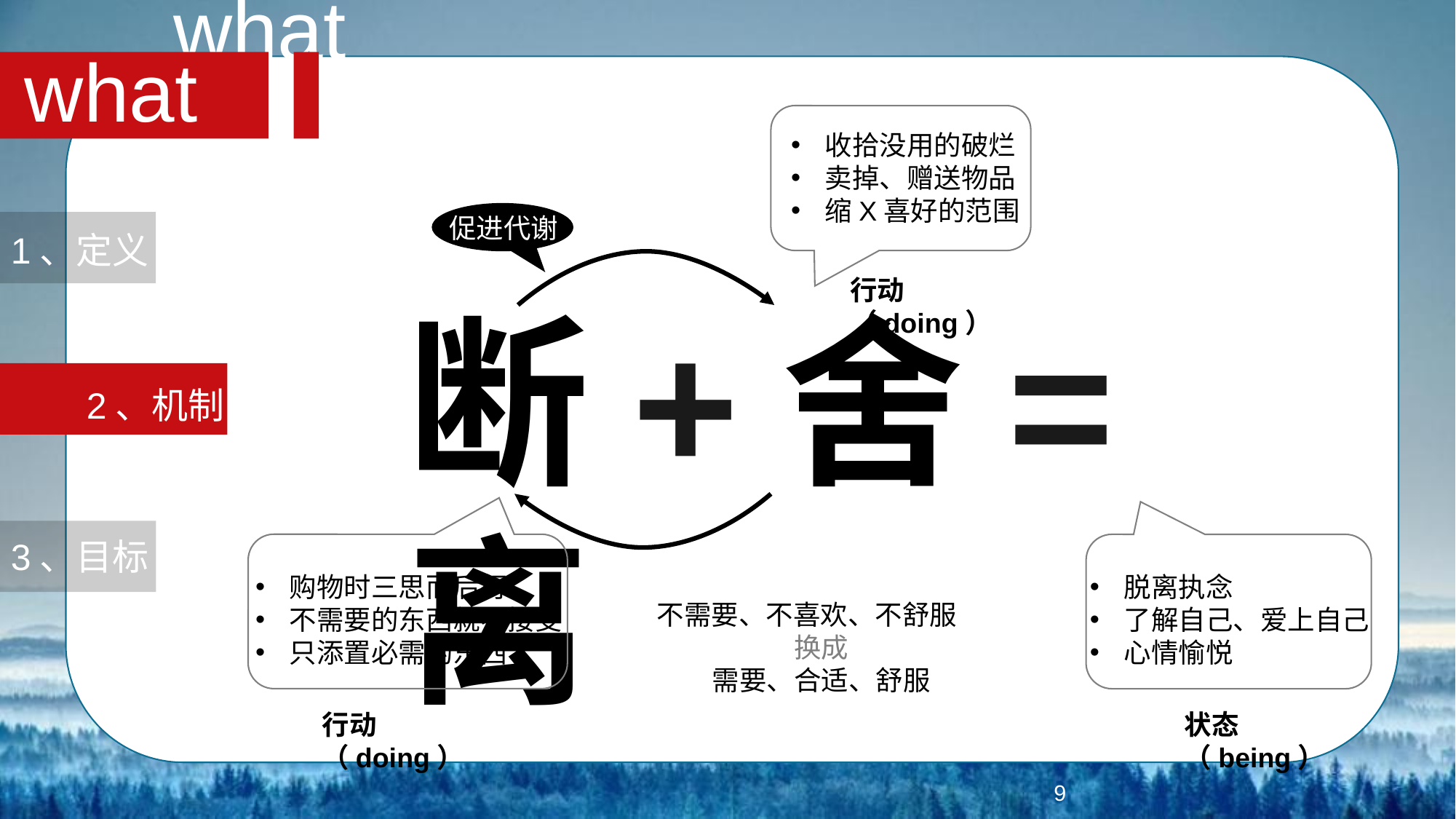

what
what

收拾没用的破烂
卖掉、赠送物品
缩X喜好的范围

促进代谢

1、定义

行动（doing）
断+舍=离

2、机制

3、目标

购物时三思而后行
不需要的东西就不接受
只添置必需的东西
脱离执念
了解自己、爱上自己
心情愉悦
不需要、不喜欢、不舒服
换成
需要、合适、舒服
行动（doing）
状态（being）